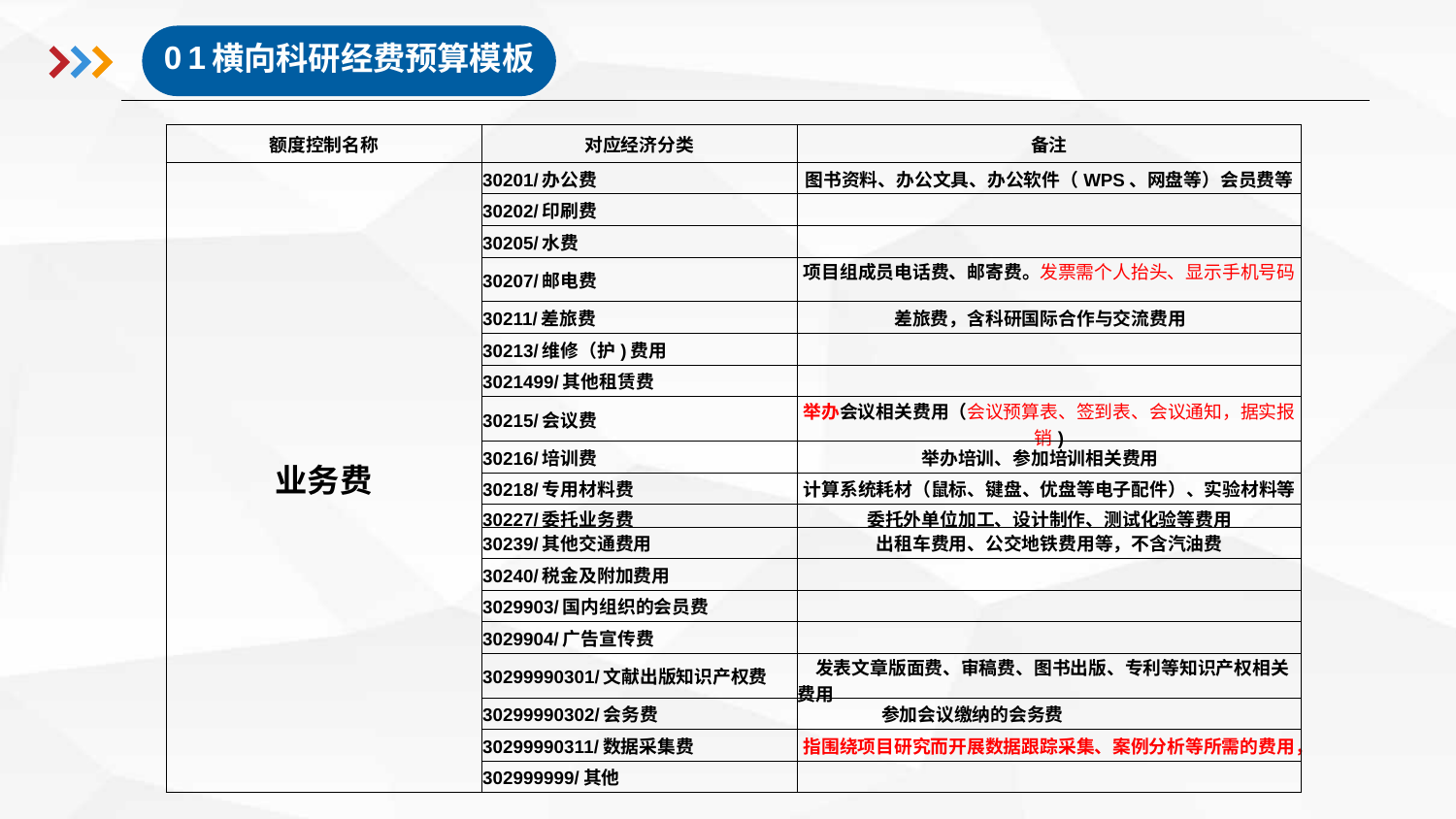

横向科研经费预算模板
01

| 额度控制名称 | 对应经济分类 | 备注 |
| --- | --- | --- |
| 业务费 | 30201/办公费 | 图书资料、办公文具、办公软件（WPS、网盘等）会员费等 |
|  | 30202/印刷费 |  |
|  | 30205/水费 |  |
|  | 30207/邮电费 | 项目组成员电话费、邮寄费。发票需个人抬头、显示手机号码 |
|  | 30211/差旅费 | 差旅费，含科研国际合作与交流费用 |
|  | 30213/维修（护)费用 |  |
|  | 3021499/其他租赁费 |  |
|  | 30215/会议费 | 举办会议相关费用（会议预算表、签到表、会议通知，据实报销) |
|  | 30216/培训费 | 举办培训、参加培训相关费用 |
|  | 30218/专用材料费 | 计算系统耗材（鼠标、键盘、优盘等电子配件）、实验材料等 |
|  | 30227/委托业务费 | 委托外单位加工、设计制作、测试化验等费用 |
|  | 30239/其他交通费用 | 出租车费用、公交地铁费用等，不含汽油费 |
|  | 30240/税金及附加费用 |  |
|  | 3029903/国内组织的会员费 |  |
|  | 3029904/广告宣传费 |  |
|  | 30299990301/文献出版知识产权费 | 发表文章版面费、审稿费、图书出版、专利等知识产权相关费用 |
|  | 30299990302/会务费 | 参加会议缴纳的会务费 |
|  | 30299990311/数据采集费 | 指围绕项目研究而开展数据跟踪采集、案例分析等所需的费用， |
|  | 302999999/其他 |  |